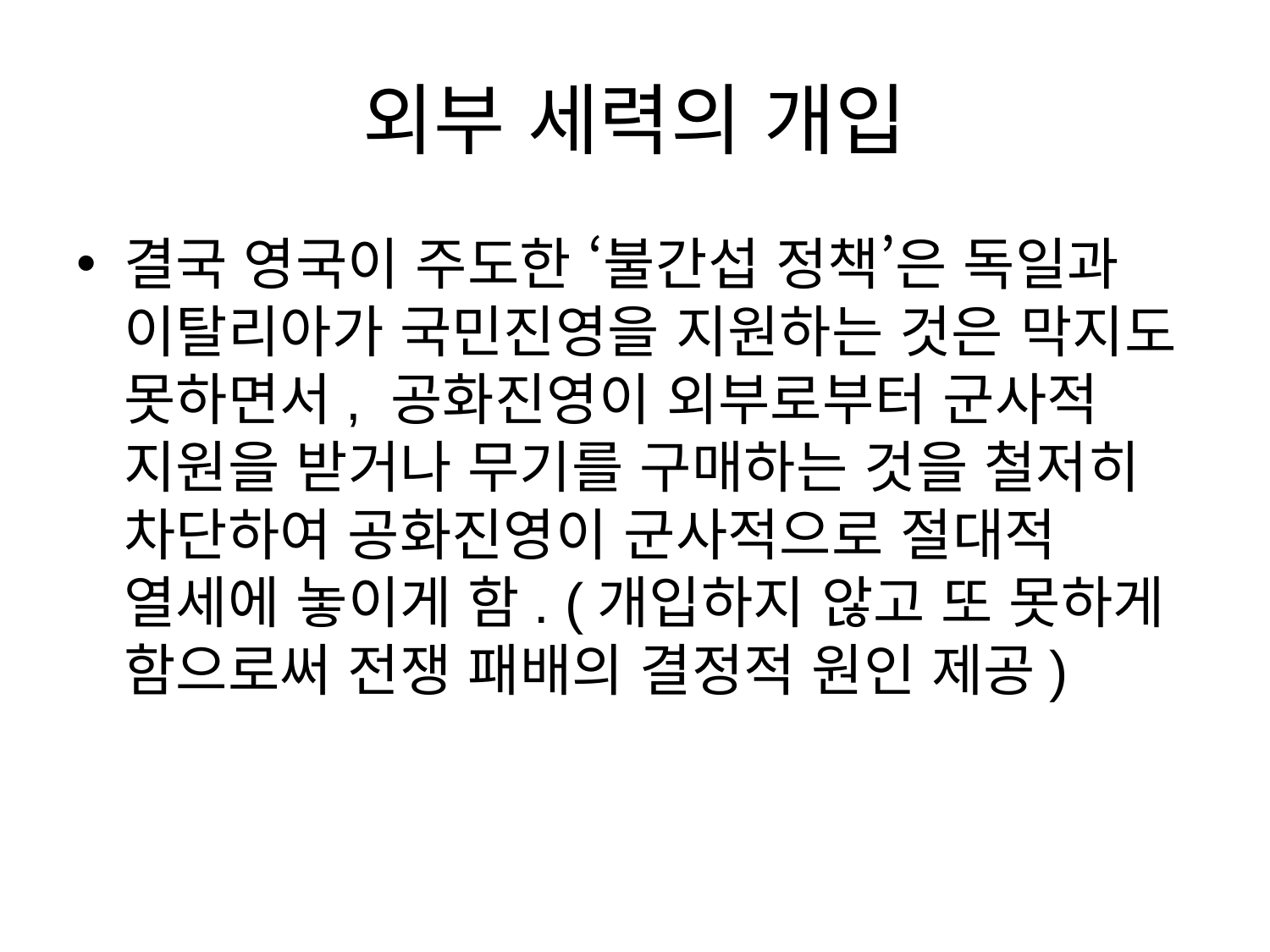

# 외부 세력의 개입
결국 영국이 주도한 ‘불간섭 정책’은 독일과 이탈리아가 국민진영을 지원하는 것은 막지도 못하면서, 공화진영이 외부로부터 군사적 지원을 받거나 무기를 구매하는 것을 철저히 차단하여 공화진영이 군사적으로 절대적 열세에 놓이게 함. (개입하지 않고 또 못하게 함으로써 전쟁 패배의 결정적 원인 제공)